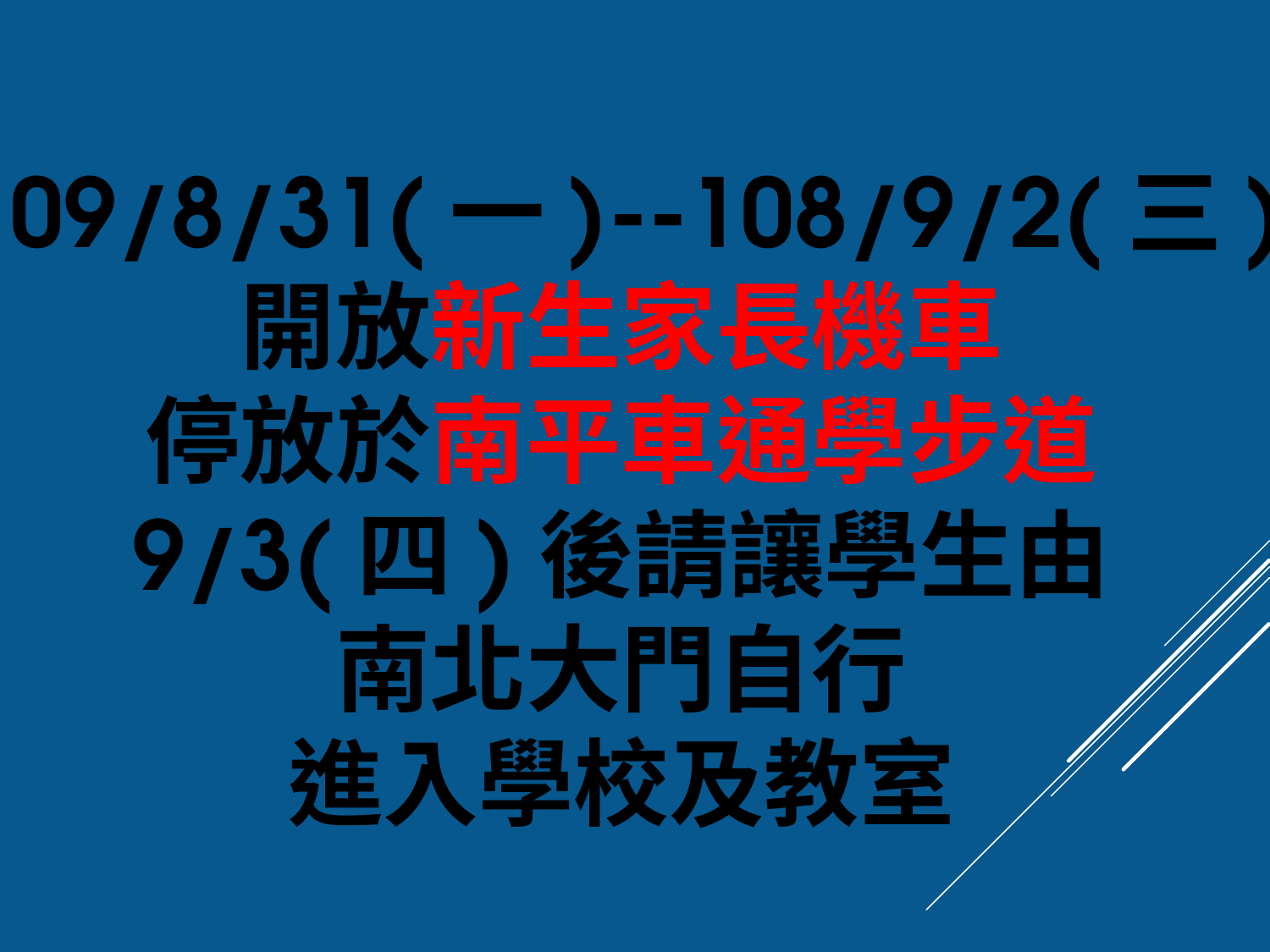

109/8/31(一)--108/9/2(三)
開放新生家長機車
停放於南平車通學步道
9/3(四)後請讓學生由
南北大門自行
進入學校及教室